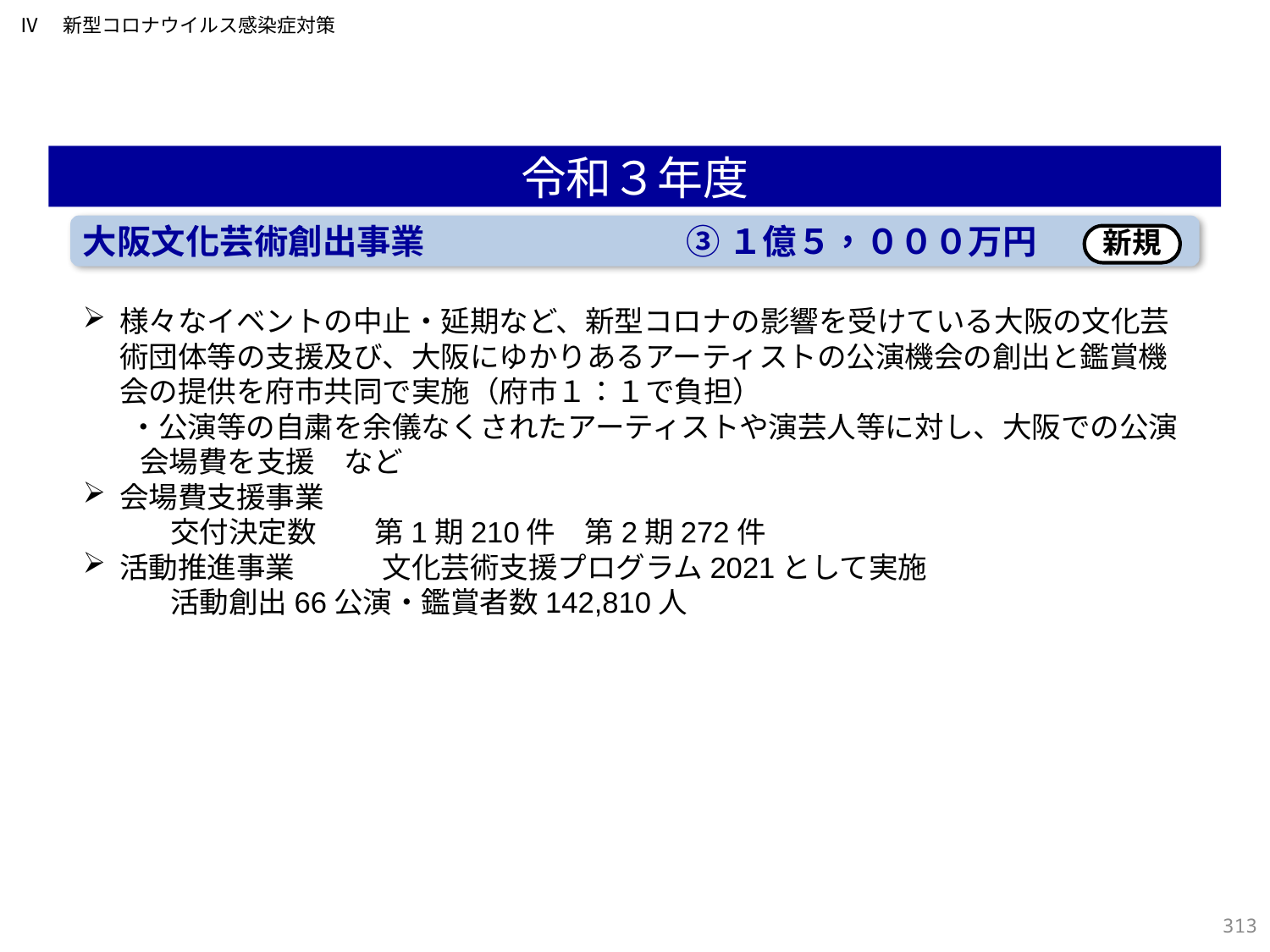

Ⅳ　新型コロナウイルス感染症対策
令和３年度
大阪文化芸術創出事業　                             ③ １億５，０００万円
新規

様々なイベントの中止・延期など、新型コロナの影響を受けている大阪の文化芸術団体等の支援及び、大阪にゆかりあるアーティストの公演機会の創出と鑑賞機会の提供を府市共同で実施（府市１：１で負担）
・公演等の自粛を余儀なくされたアーティストや演芸人等に対し、大阪での公演会場費を支援　など
会場費支援事業
　　　交付決定数　　第1期210件　第2期272件
活動推進事業　　　文化芸術支援プログラム2021として実施
　　　活動創出66公演・鑑賞者数142,810人
313